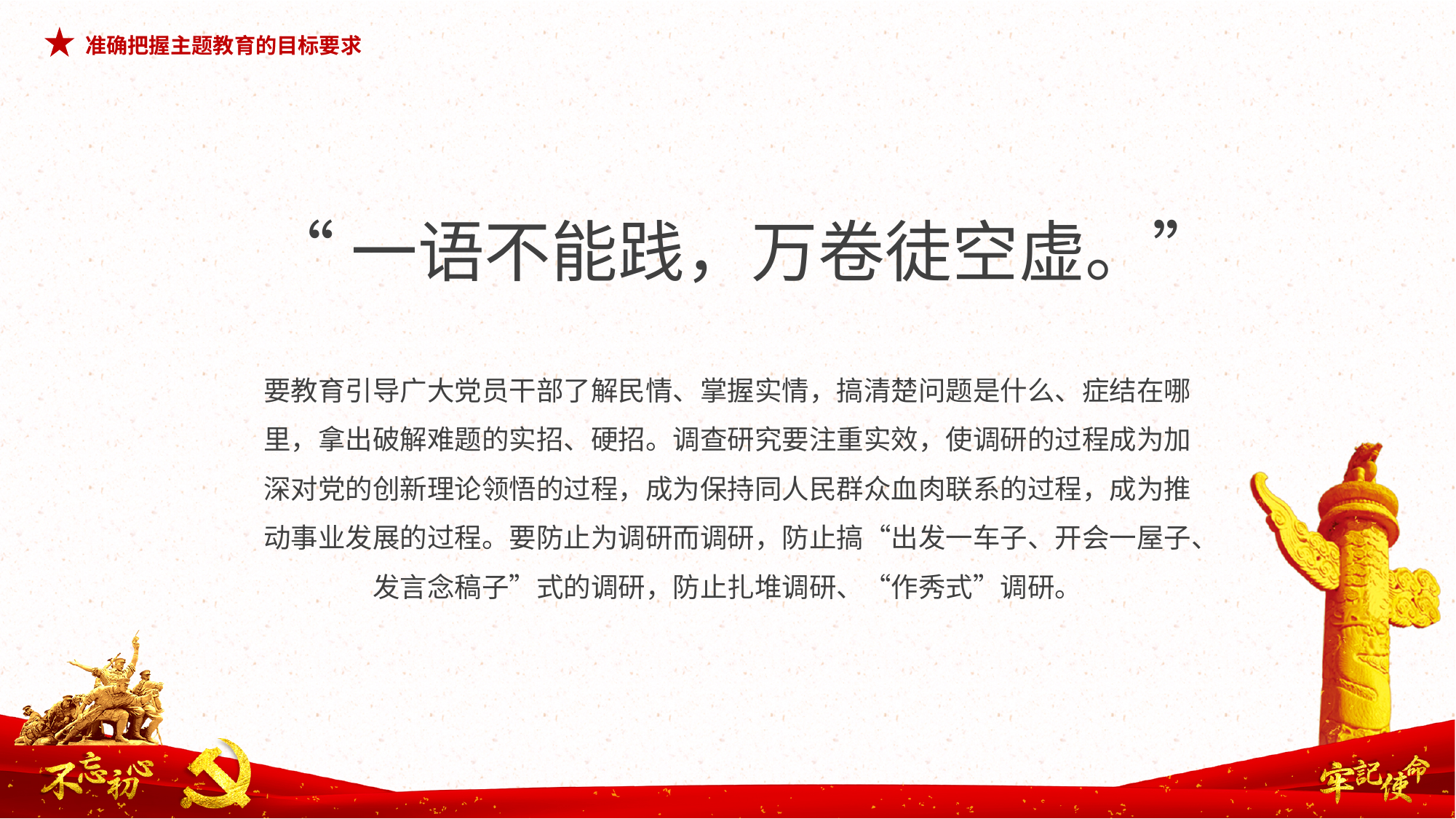

“一语不能践，万卷徒空虚。”
要教育引导广大党员干部了解民情、掌握实情，搞清楚问题是什么、症结在哪里，拿出破解难题的实招、硬招。调查研究要注重实效，使调研的过程成为加深对党的创新理论领悟的过程，成为保持同人民群众血肉联系的过程，成为推动事业发展的过程。要防止为调研而调研，防止搞“出发一车子、开会一屋子、发言念稿子”式的调研，防止扎堆调研、“作秀式”调研。